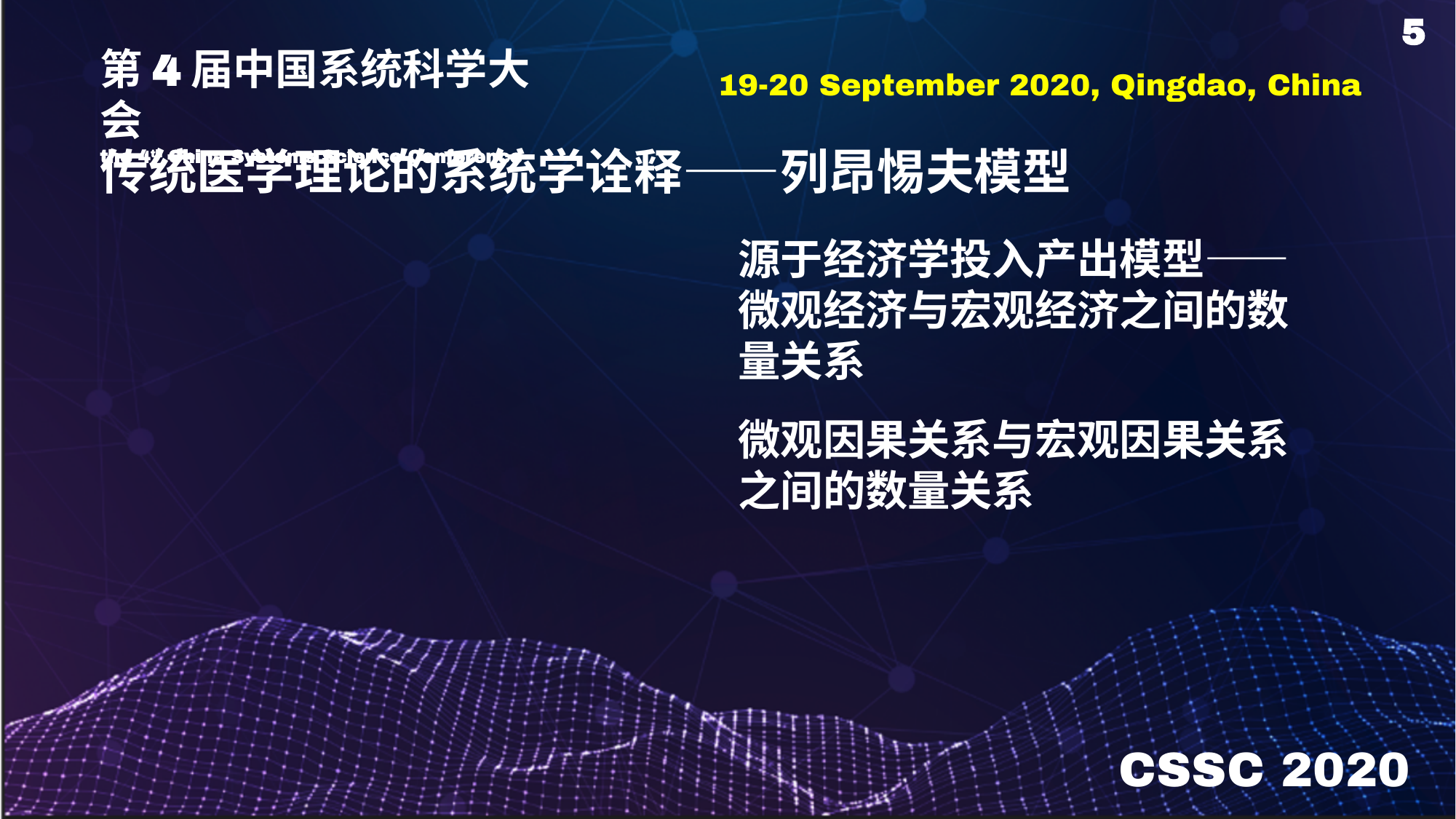

5
第4届中国系统科学大会
the 4th China Systems Science Conference
19-20 September 2020, Qingdao, China
传统医学理论的系统学诠释——列昂惕夫模型
源于经济学投入产出模型——微观经济与宏观经济之间的数量关系
微观因果关系与宏观因果关系之间的数量关系
CSSC 2020